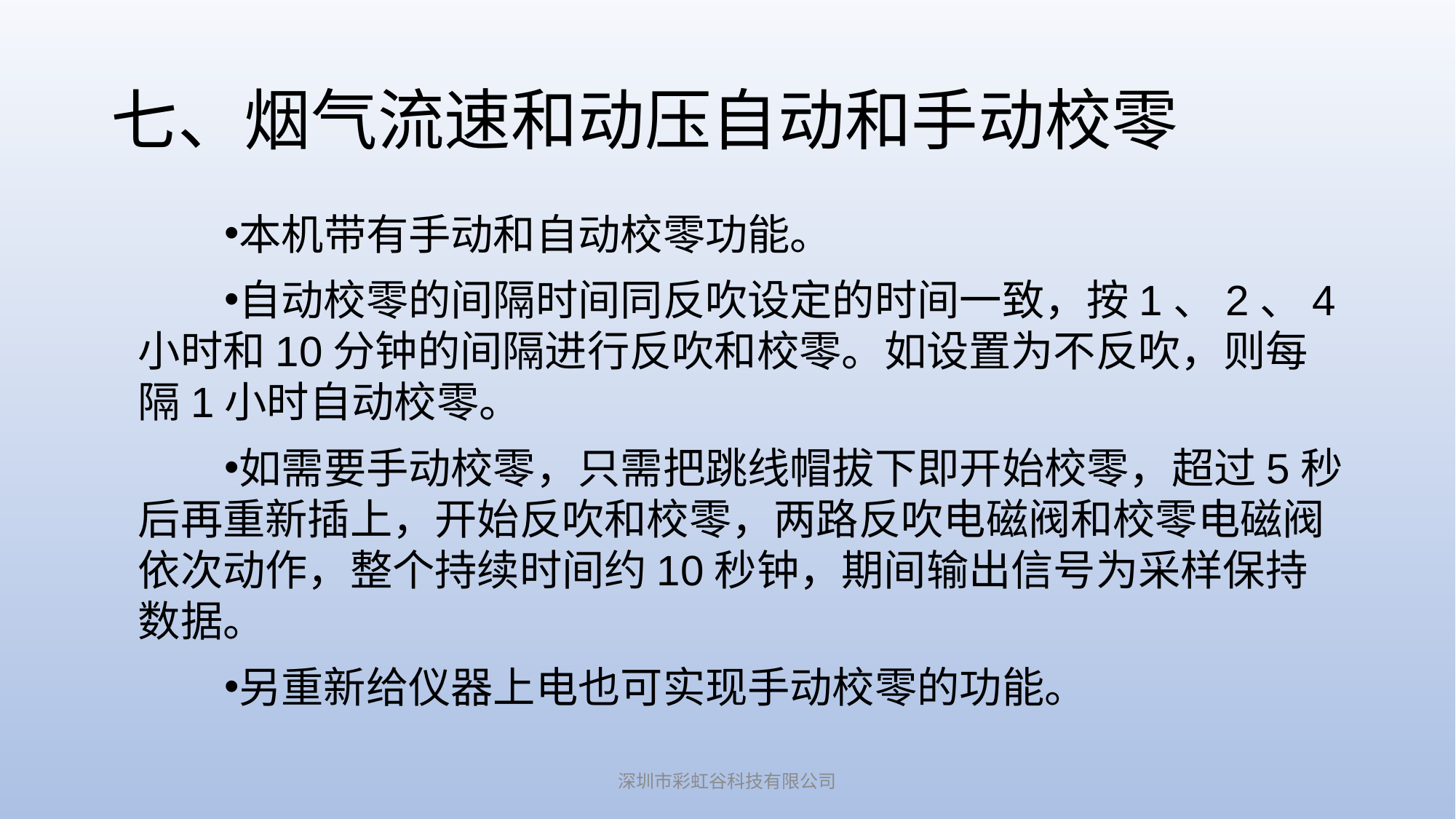

# 七、烟气流速和动压自动和手动校零
本机带有手动和自动校零功能。
自动校零的间隔时间同反吹设定的时间一致，按1、2、4小时和10分钟的间隔进行反吹和校零。如设置为不反吹，则每隔1小时自动校零。
如需要手动校零，只需把跳线帽拔下即开始校零，超过5秒后再重新插上，开始反吹和校零，两路反吹电磁阀和校零电磁阀依次动作，整个持续时间约10秒钟，期间输出信号为采样保持数据。
另重新给仪器上电也可实现手动校零的功能。

深圳市彩虹谷科技有限公司
20